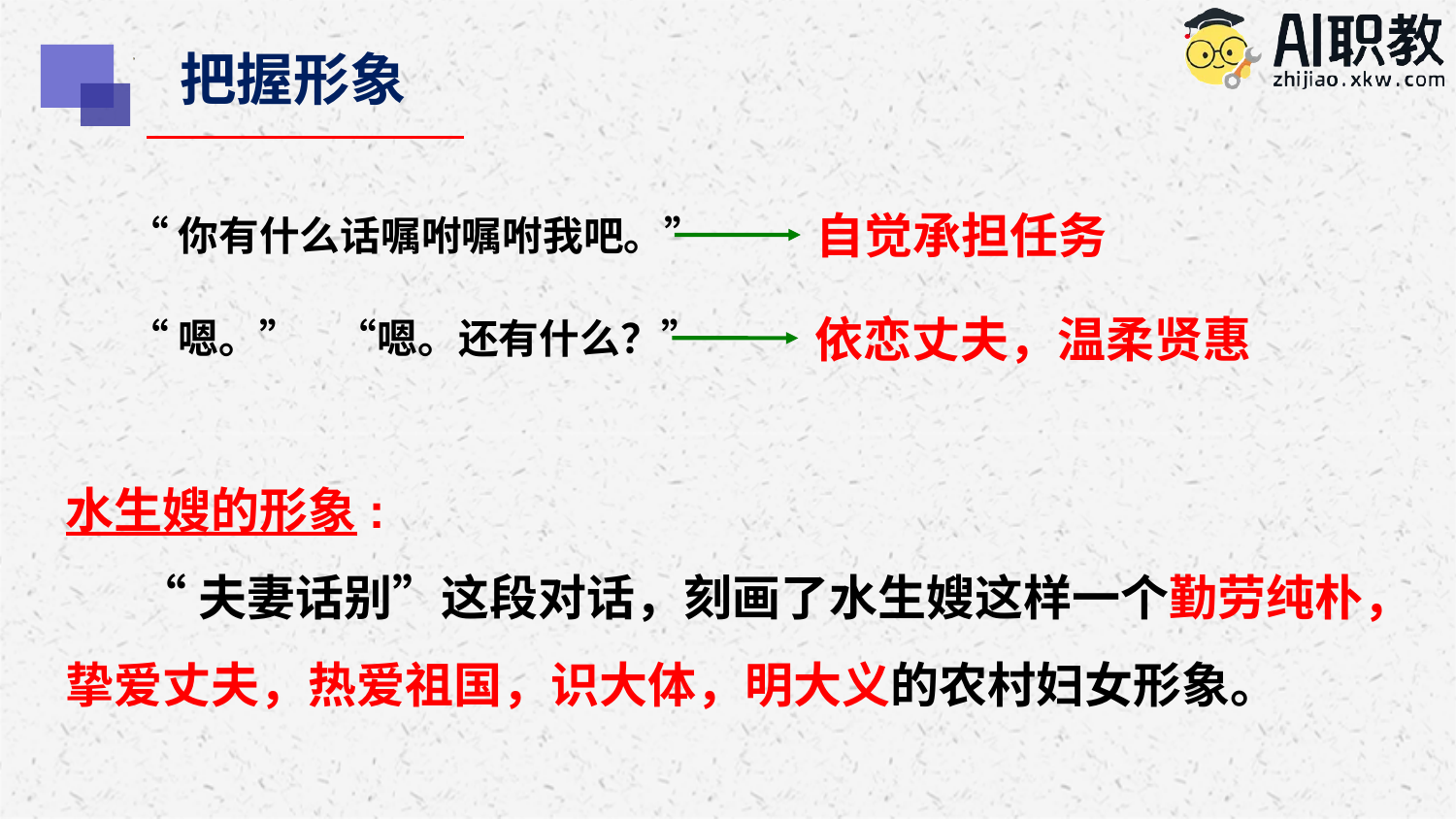

把握形象

自觉承担任务
“你有什么话嘱咐嘱咐我吧。”

依恋丈夫，温柔贤惠
“嗯。”    “嗯。还有什么？”

水生嫂的形象:
“夫妻话别”这段对话，刻画了水生嫂这样一个勤劳纯朴，挚爱丈夫，热爱祖国，识大体，明大义的农村妇女形象。